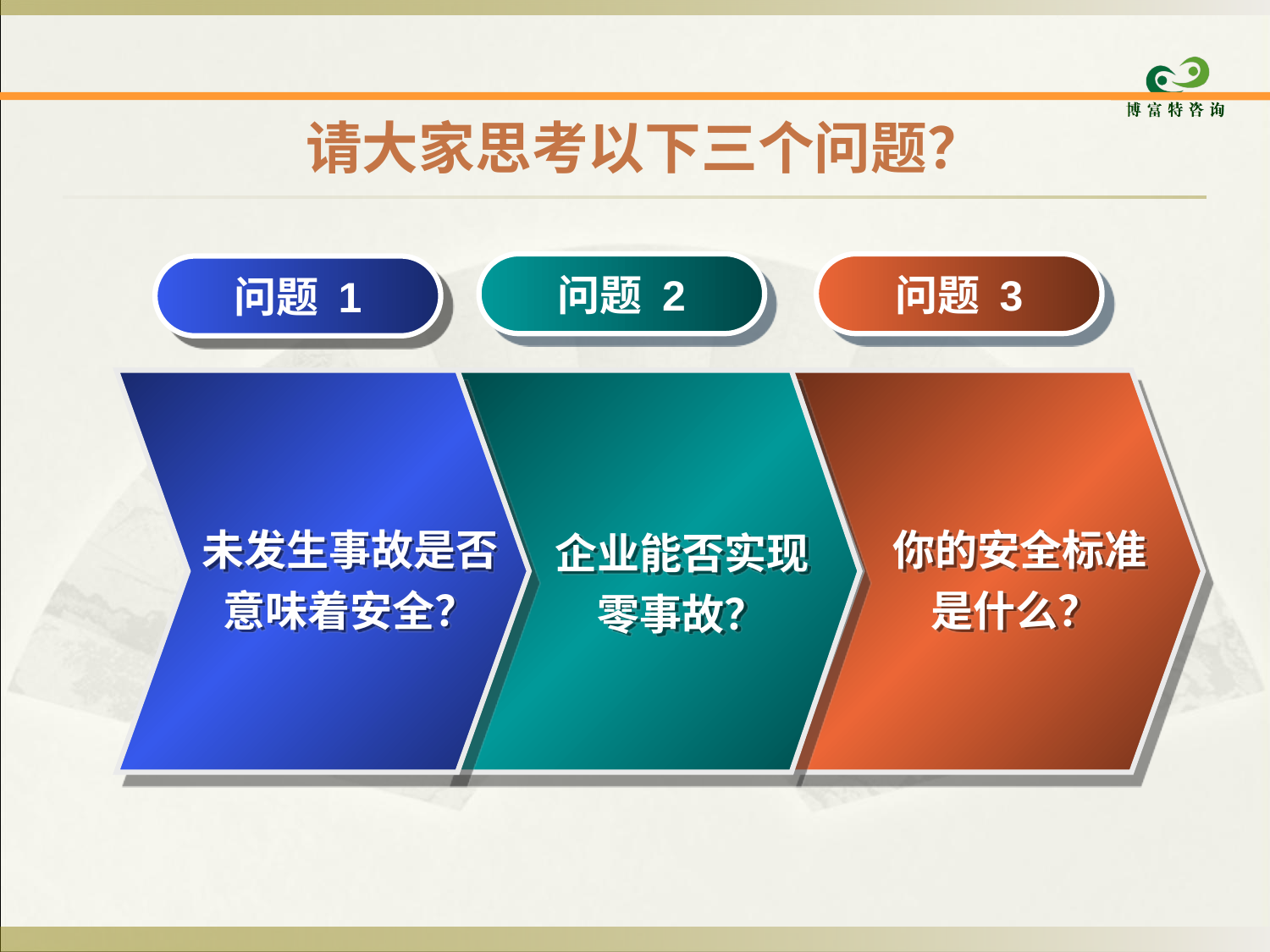

请大家思考以下三个问题？
问题 2
问题 3
问题 1

未发生事故是否意味着安全？
你的安全标准是什么？
企业能否实现零事故？